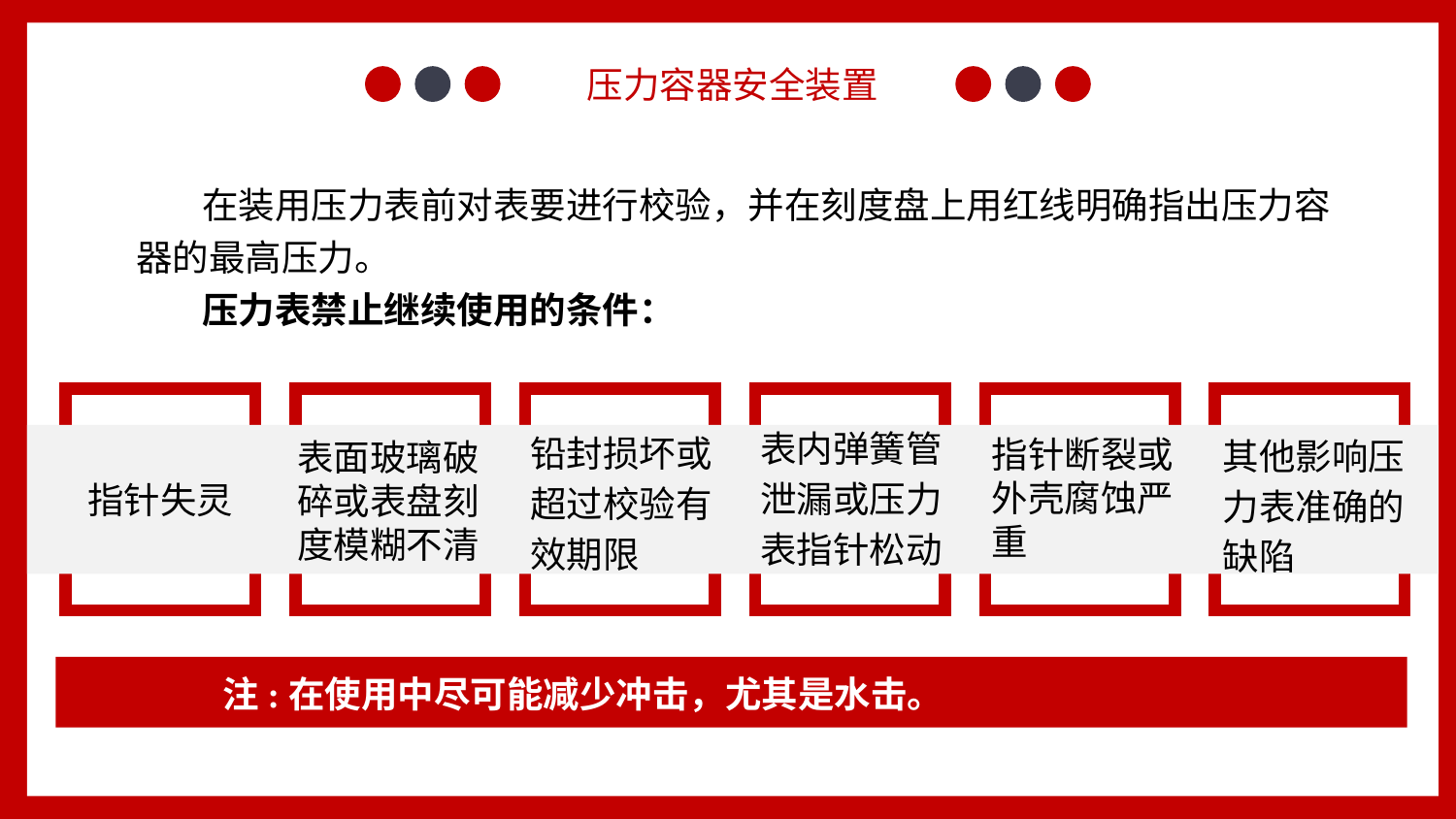

压力容器安全装置

       在装用压力表前对表要进行校验，并在刻度盘上用红线明确指出压力容器的最高压力。
       压力表禁止继续使用的条件：

表内弹簧管泄漏或压力表指针松动
铅封损坏或超过校验有效期限
其他影响压力表准确的缺陷
指针断裂或外壳腐蚀严重

表面玻璃破碎或表盘刻度模糊不清
指针失灵

 注:在使用中尽可能减少冲击，尤其是水击。